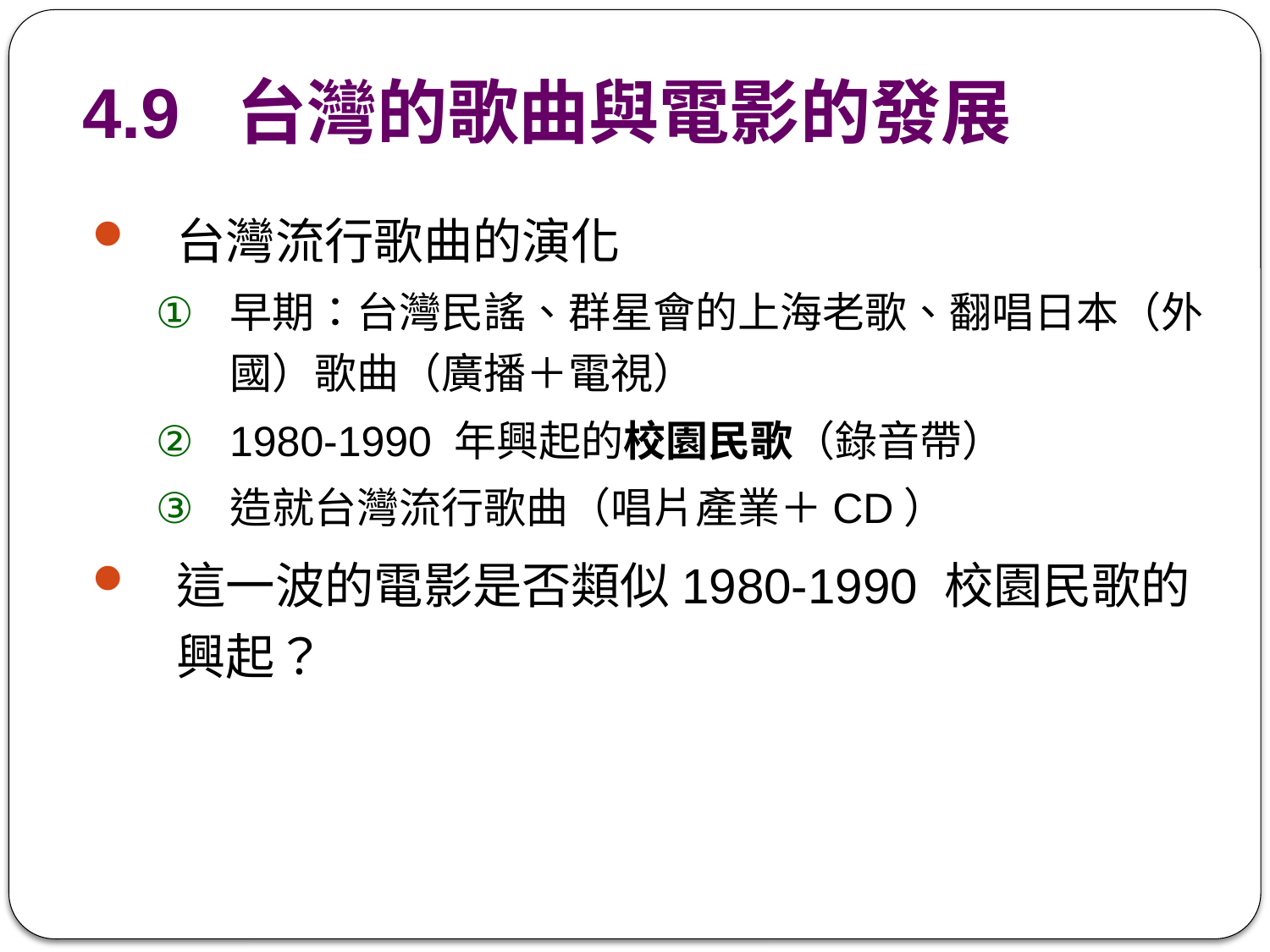

# 4.9  台灣的歌曲與電影的發展
台灣流行歌曲的演化
早期：台灣民謠、群星會的上海老歌、翻唱日本（外國）歌曲（廣播＋電視）
1980-1990 年興起的校園民歌（錄音帶）
造就台灣流行歌曲（唱片產業＋CD）
這一波的電影是否類似1980-1990 校園民歌的興起？
42